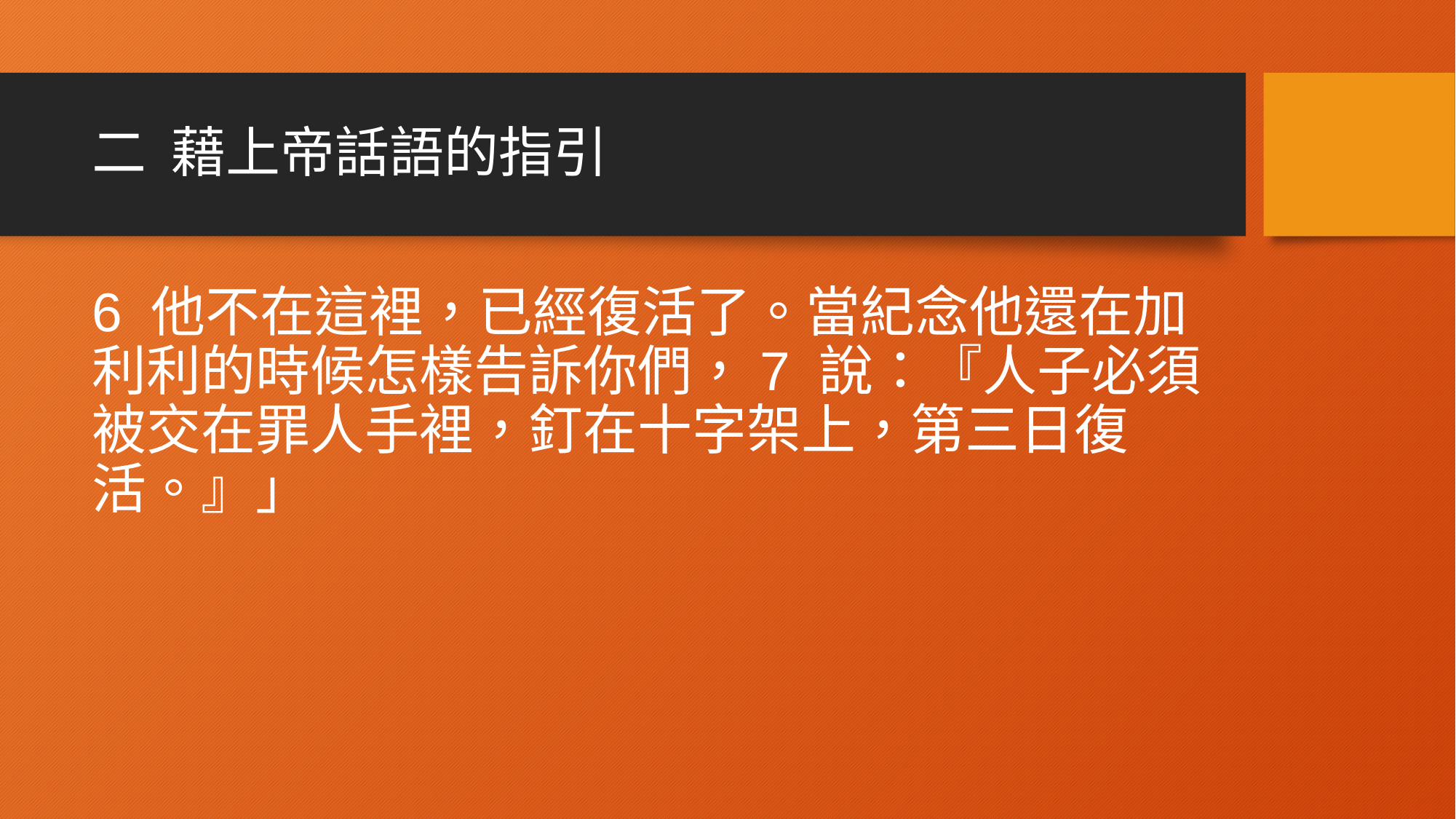

# 二  藉上帝話語的指引
6 他不在這裡，已經復活了。當紀念他還在加利利的時候怎樣告訴你們，7 說：『人子必須被交在罪人手裡，釘在十字架上，第三日復活。』」